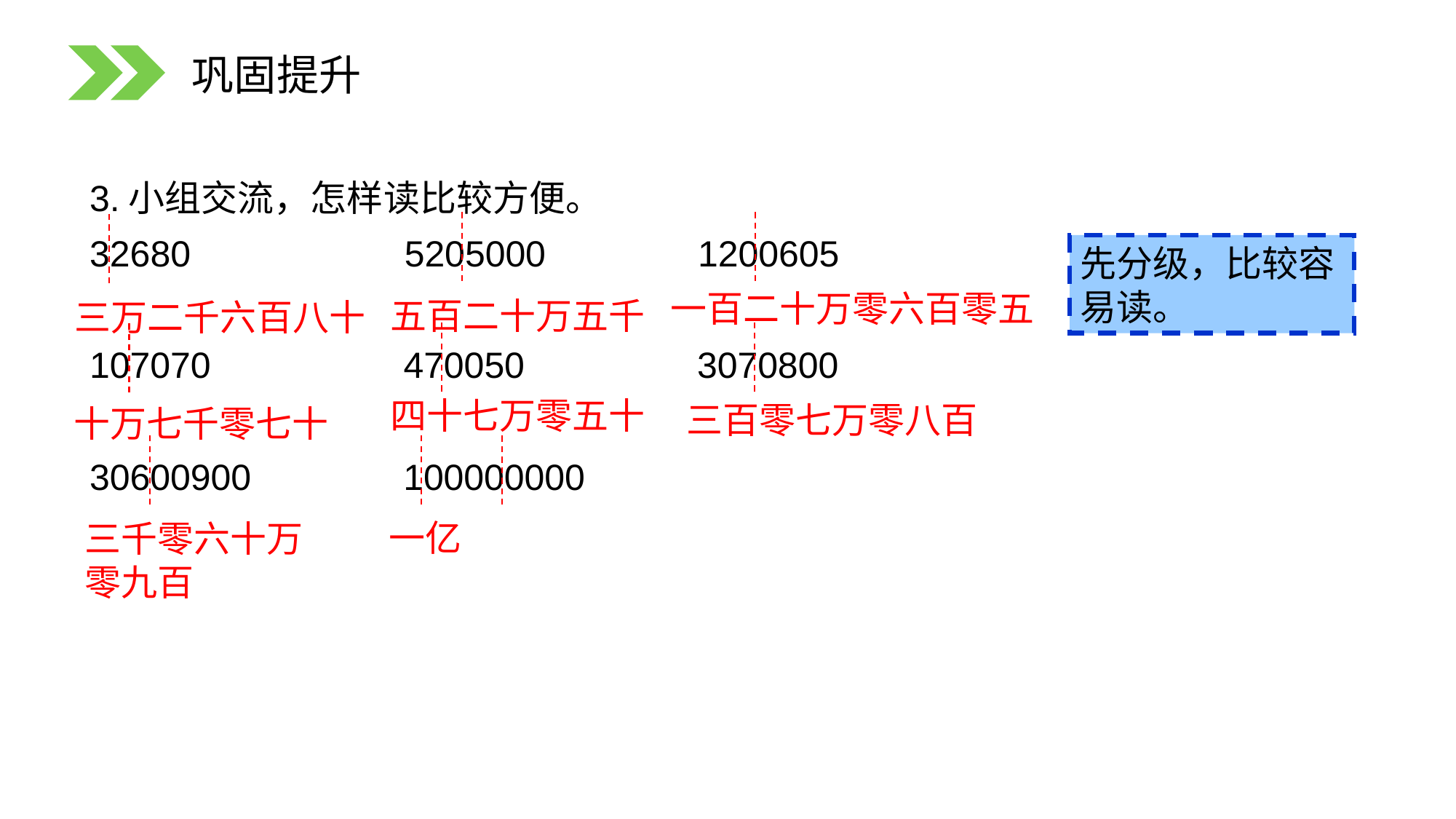

巩固提升
3.小组交流，怎样读比较方便。
                     5205000               1200605

107070                   470050                 3070800

30600900               100000000
先分级，比较容易读。
一百二十万零六百零五
五百二十万五千
三万二千六百八十
四十七万零五十
三百零七万零八百
十万七千零七十
一亿
三千零六十万零九百